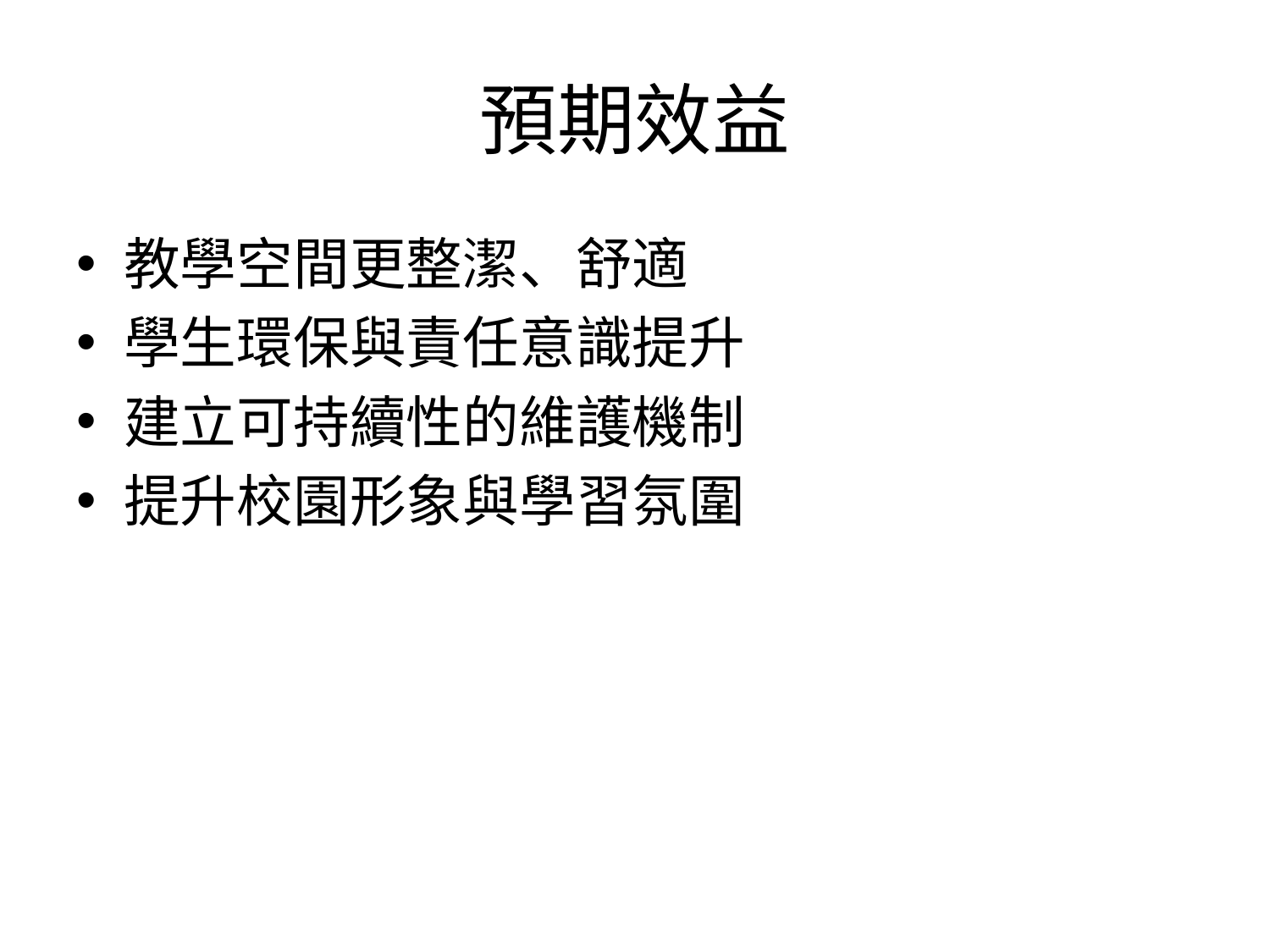

# 預期效益
教學空間更整潔、舒適
學生環保與責任意識提升
建立可持續性的維護機制
提升校園形象與學習氛圍